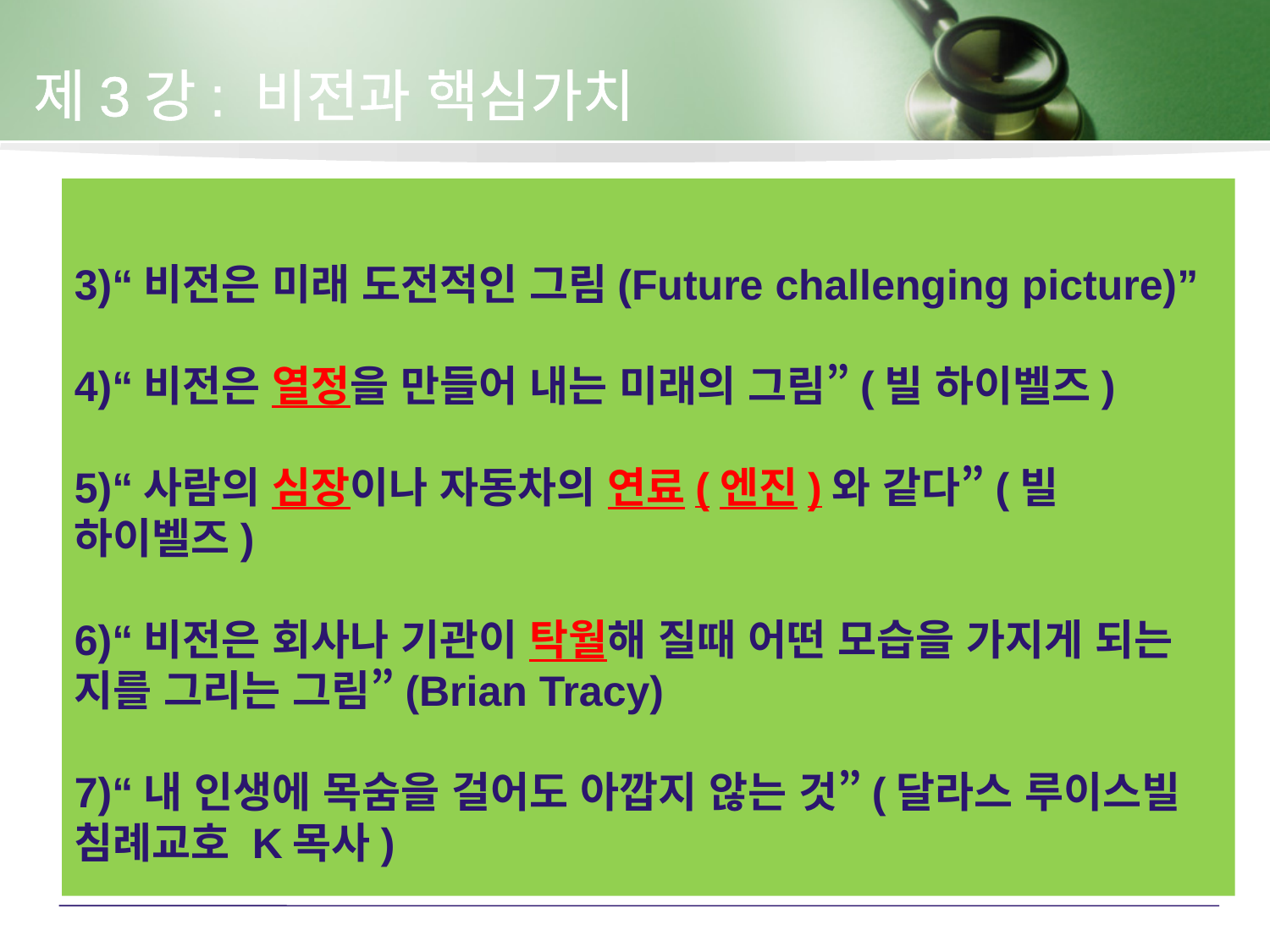

제3강: 비전과 핵심가치

3)“비전은 미래 도전적인 그림(Future challenging picture)”

4)“비전은 열정을 만들어 내는 미래의 그림”(빌 하이벨즈)

5)“사람의 심장이나 자동차의 연료(엔진)와 같다”(빌 하이벨즈)

6)“비전은 회사나 기관이 탁월해 질때 어떤 모습을 가지게 되는 지를 그리는 그림”(Brian Tracy)

7)“내 인생에 목숨을 걸어도 아깝지 않는 것”(달라스 루이스빌 침례교호 K목사)